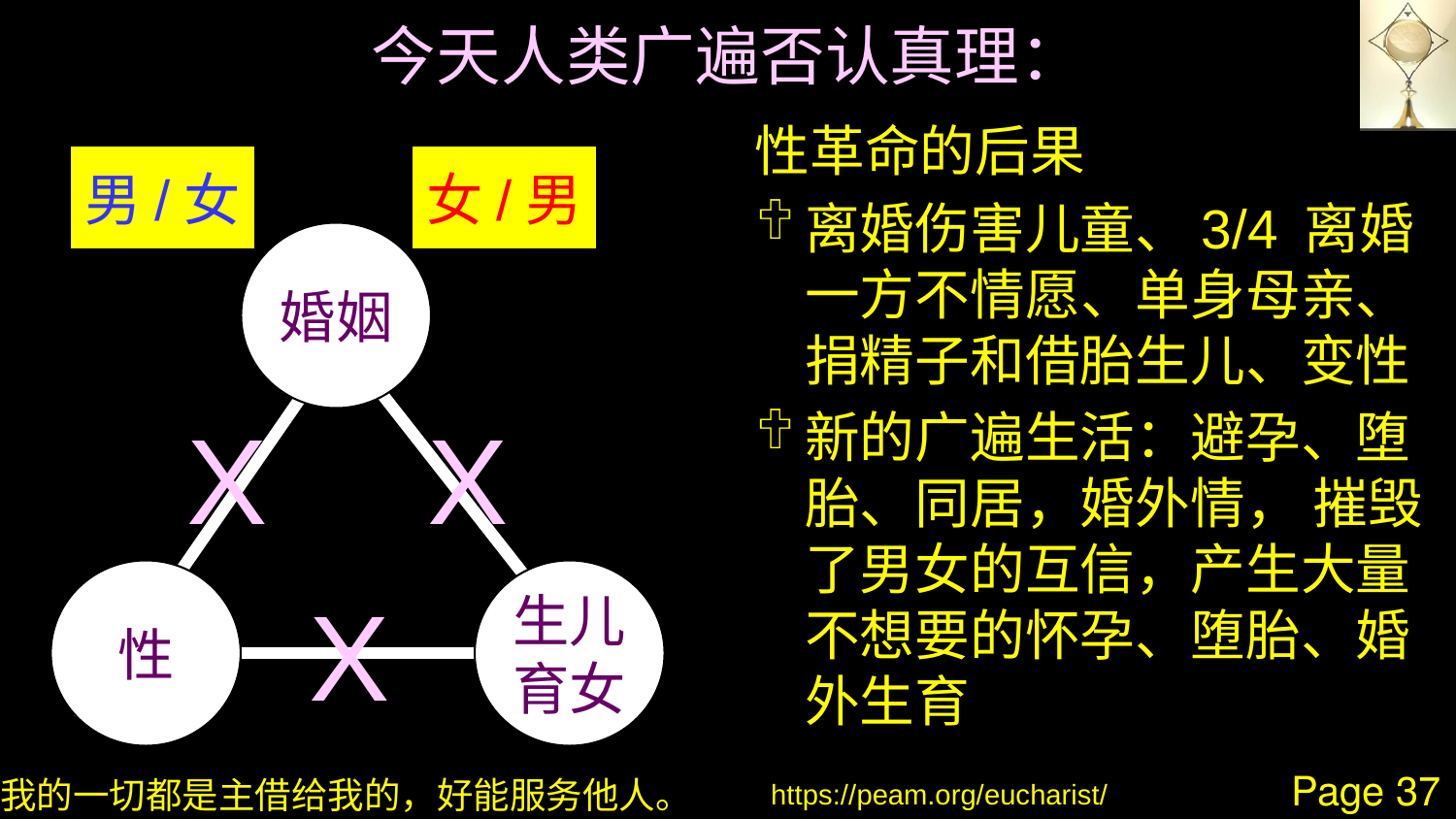

# 今天人类广遍否认真理：

性革命的后果
离婚伤害儿童、3/4 离婚一方不情愿、单身母亲、捐精子和借胎生儿、变性
新的广遍生活：避孕、堕胎、同居，婚外情， 摧毁了男女的互信，产生大量不想要的怀孕、堕胎、婚外生育
男/女
女/男
婚姻
X
X
性
生儿育女
X